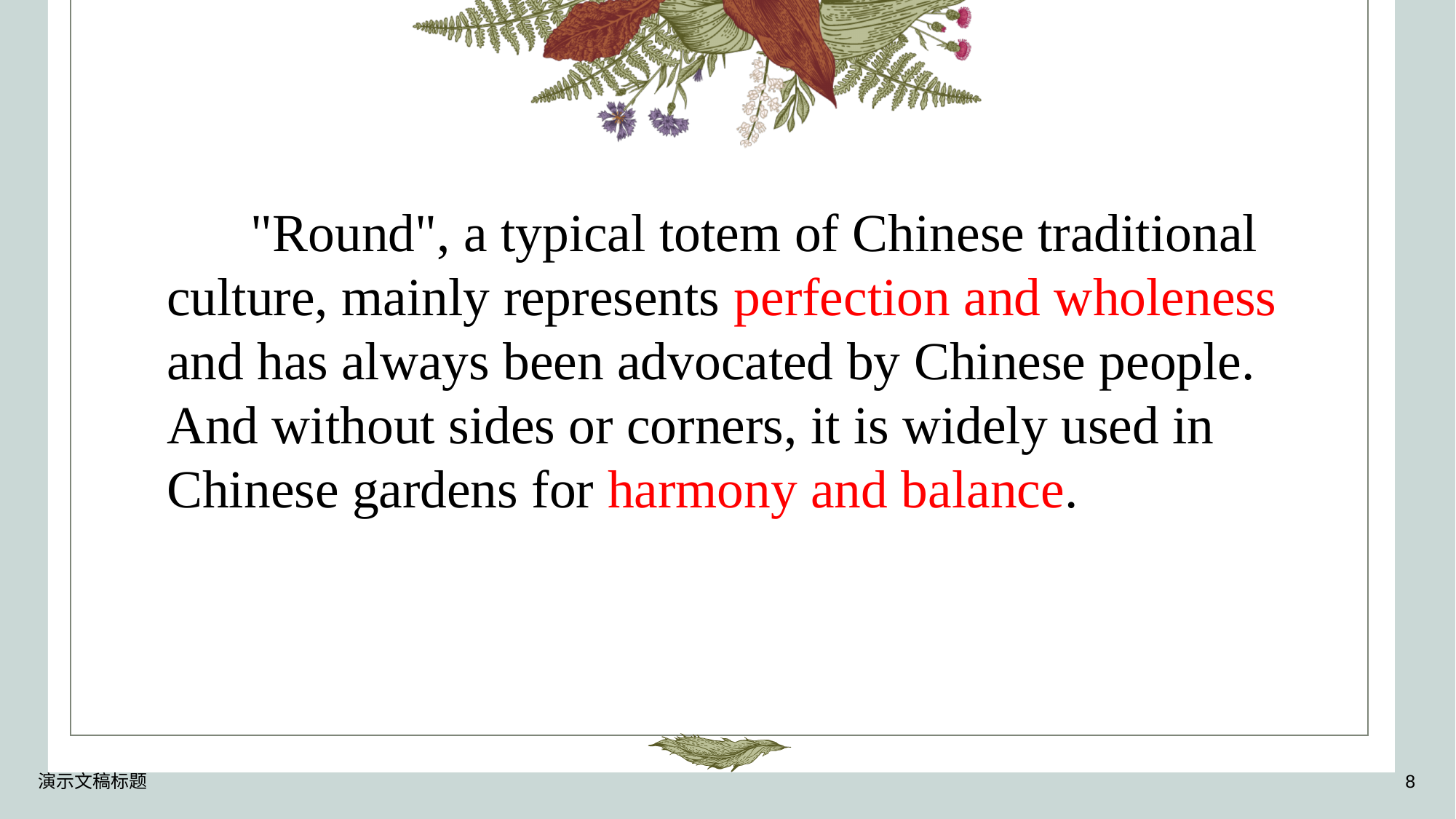

"Round", a typical totem of Chinese traditional culture, mainly represents perfection and wholeness and has always been advocated by Chinese people. And without sides or corners, it is widely used in Chinese gardens for harmony and balance.
演示文稿标题
8